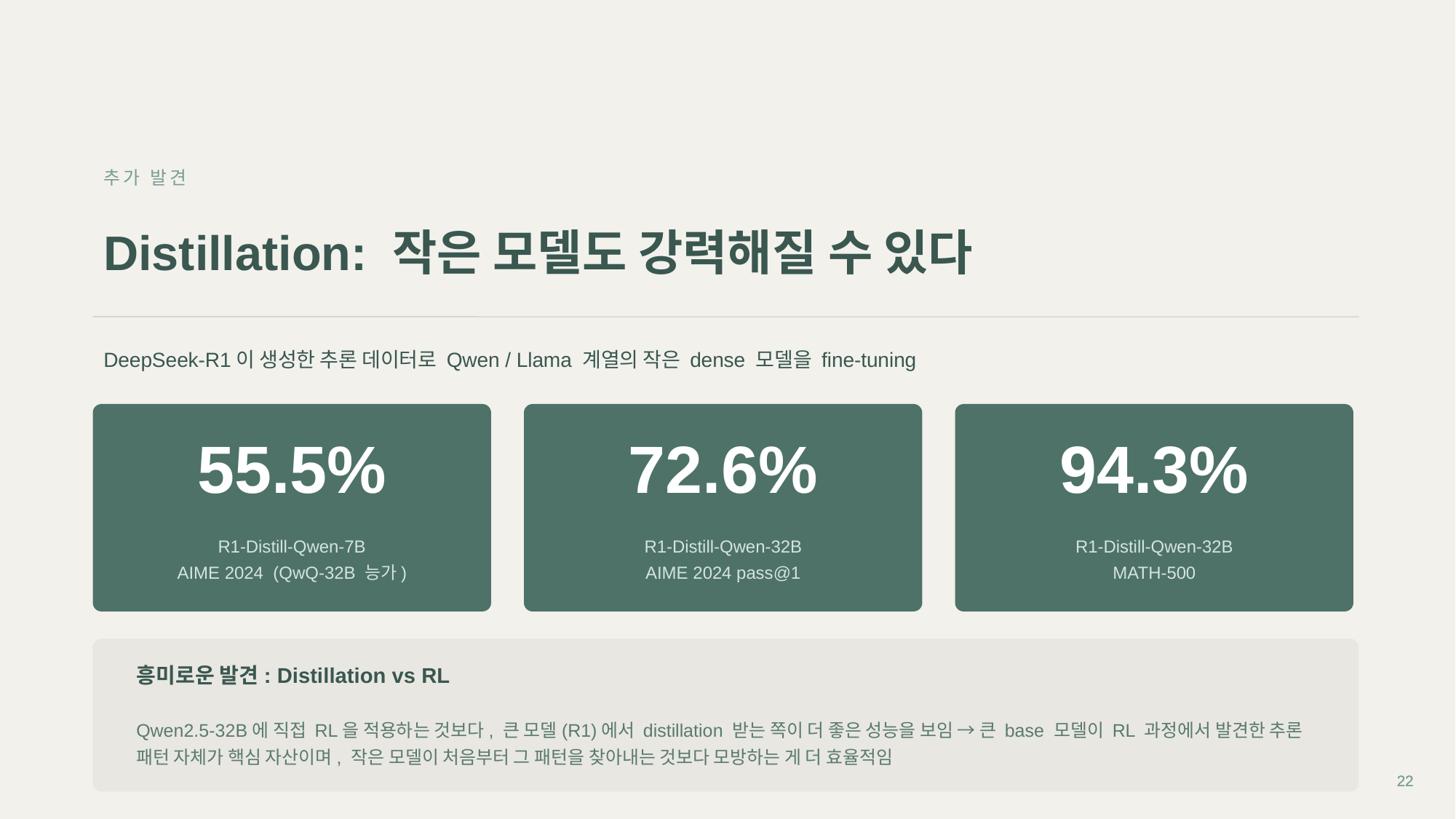

추가 발견
Distillation: 작은 모델도 강력해질 수 있다

DeepSeek-R1이 생성한 추론 데이터로 Qwen / Llama 계열의 작은 dense 모델을 fine-tuning

55.5%
72.6%
94.3%
R1-Distill-Qwen-7B
AIME 2024  (QwQ-32B 능가)
R1-Distill-Qwen-32B
AIME 2024 pass@1
R1-Distill-Qwen-32B
MATH-500

흥미로운 발견: Distillation vs RL
Qwen2.5-32B에 직접 RL을 적용하는 것보다, 큰 모델(R1)에서 distillation 받는 쪽이 더 좋은 성능을 보임 → 큰 base 모델이 RL 과정에서 발견한 추론 패턴 자체가 핵심 자산이며, 작은 모델이 처음부터 그 패턴을 찾아내는 것보다 모방하는 게 더 효율적임
22
22